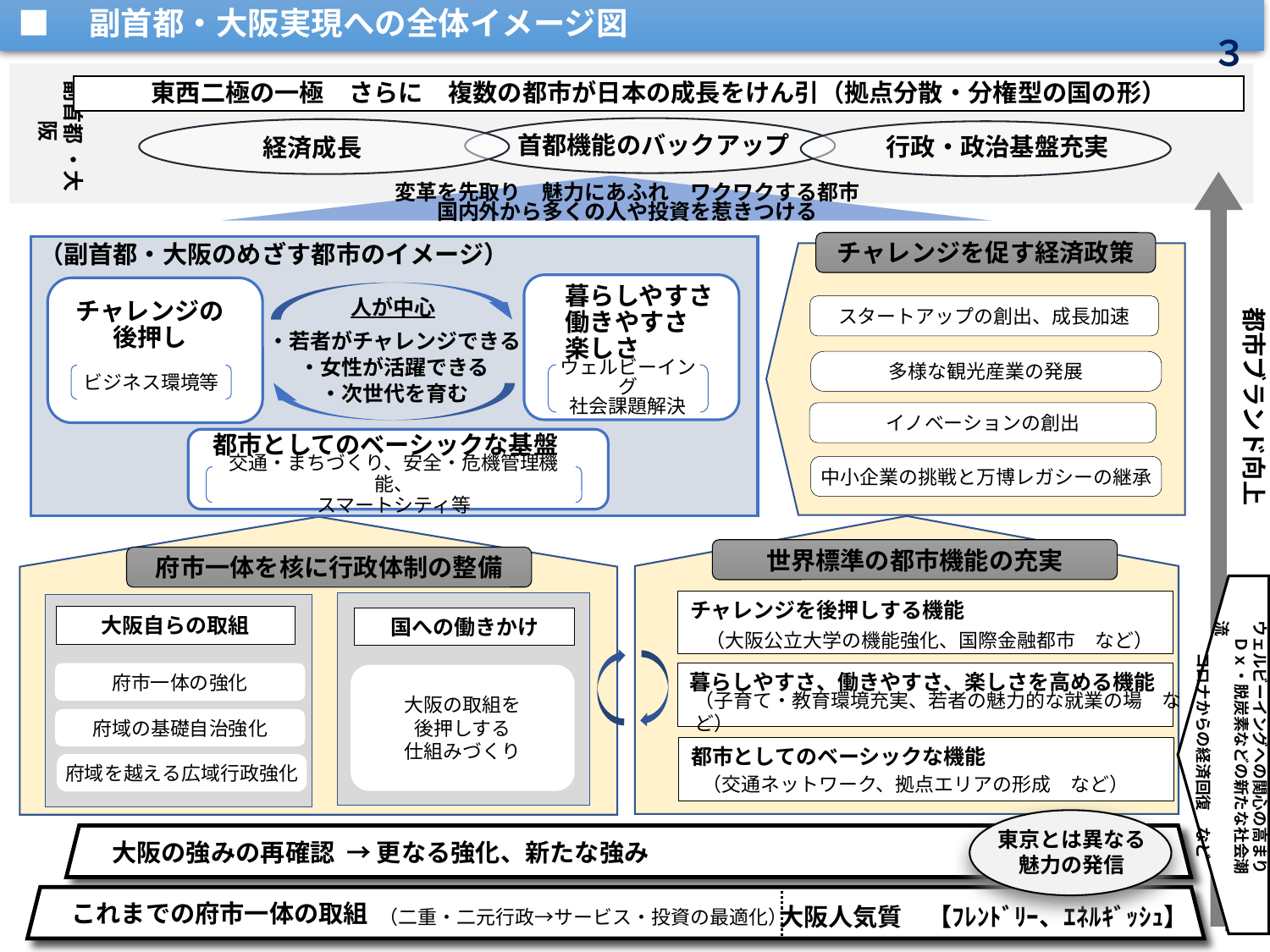

３
■　副首都・大阪実現への全体イメージ図

 副首都 ・大阪

東西二極の一極　さらに　複数の都市が日本の成長をけん引（拠点分散・分権型の国の形）

首都機能のバックアップ
行政・政治基盤充実
経済成長

変革を先取り　魅力にあふれ　ワクワクする都市
国内外から多くの人や投資を惹きつける
（副首都・大阪のめざす都市のイメージ）
チャレンジを促す経済政策

都市ブランド向上

人が中心
チャレンジの
後押し
暮らしやすさ
働きやすさ
楽しさ
スタートアップの創出、成長加速
・若者がチャレンジできる
・女性が活躍できる
・次世代を育む
多様な観光産業の発展
ウェルビーイング
社会課題解決
ビジネス環境等

イノベーションの創出
都市としてのベーシックな基盤

中小企業の挑戦と万博レガシーの継承
交通・まちづくり、安全・危機管理機能、
スマートシティ等
世界標準の都市機能の充実
府市一体を核に行政体制の整備

チャレンジを後押しする機能

大阪自らの取組
国への働きかけ
ウェルビーイングへの関心の高まり
　Ｄｘ・脱炭素などの新たな社会潮流
　　コロナからの経済回復　など
（大阪公立大学の機能強化、国際金融都市　など）

暮らしやすさ、働きやすさ、楽しさを高める機能

府市一体の強化
大阪の取組を
後押しする
仕組みづくり
（子育て・教育環境充実、若者の魅力的な就業の場　など）
府域の基礎自治強化
都市としてのベーシックな機能

府域を越える広域行政強化
（交通ネットワーク、拠点エリアの形成　など）

東京とは異なる
魅力の発信
　大阪の強みの再確認  → 更なる強化、新たな強み
   これまでの府市一体の取組

大阪人気質　【ﾌﾚﾝﾄﾞﾘｰ、ｴﾈﾙｷﾞｯｼｭ】
4
（二重・二元行政→サービス・投資の最適化）
4